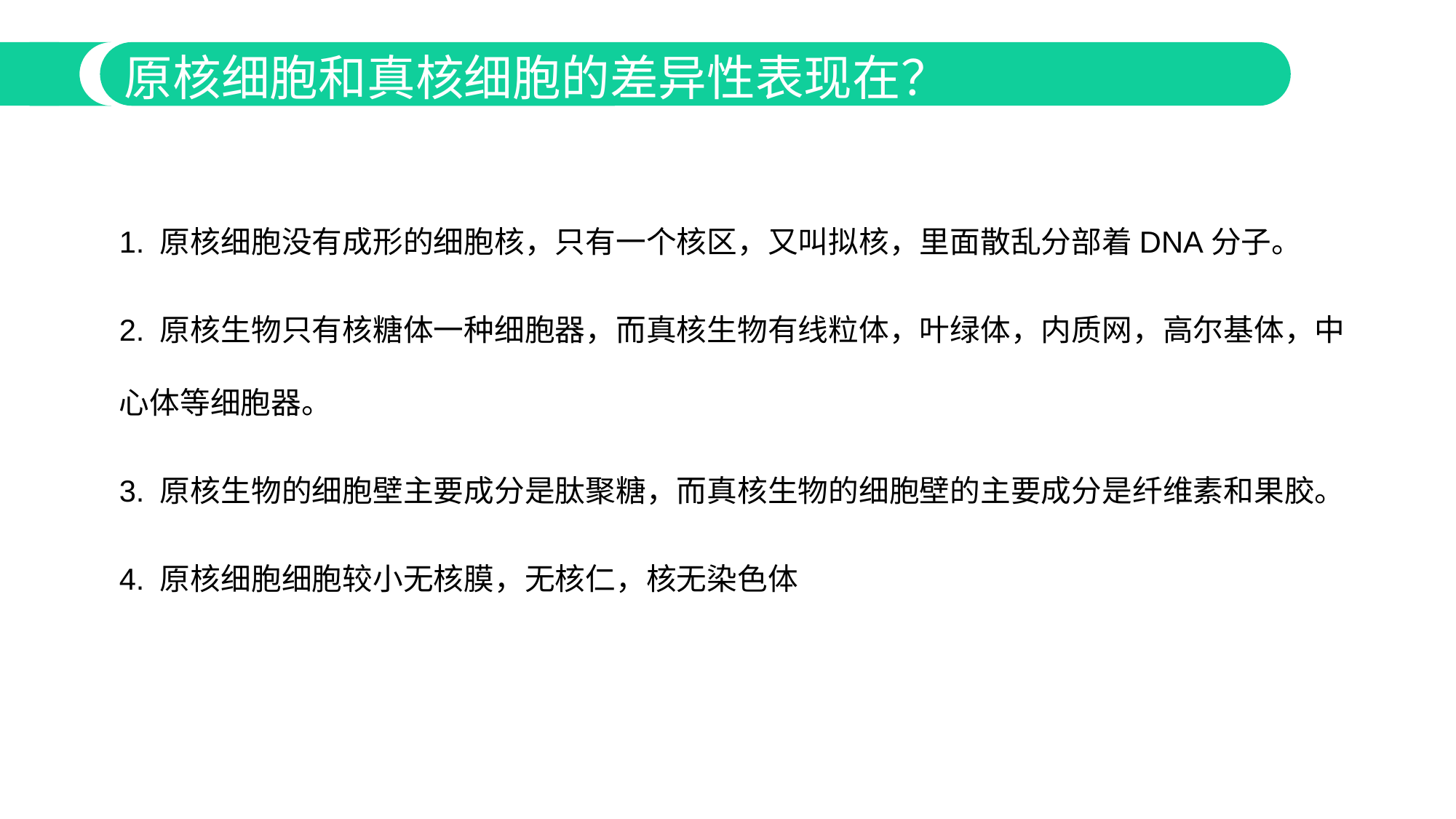

原核细胞和真核细胞的差异性表现在？
1. 原核细胞没有成形的细胞核，只有一个核区，又叫拟核，里面散乱分部着DNA分子。
2. 原核生物只有核糖体一种细胞器，而真核生物有线粒体，叶绿体，内质网，高尔基体，中心体等细胞器。
3. 原核生物的细胞壁主要成分是肽聚糖，而真核生物的细胞壁的主要成分是纤维素和果胶。
4. 原核细胞细胞较小无核膜，无核仁，核无染色体